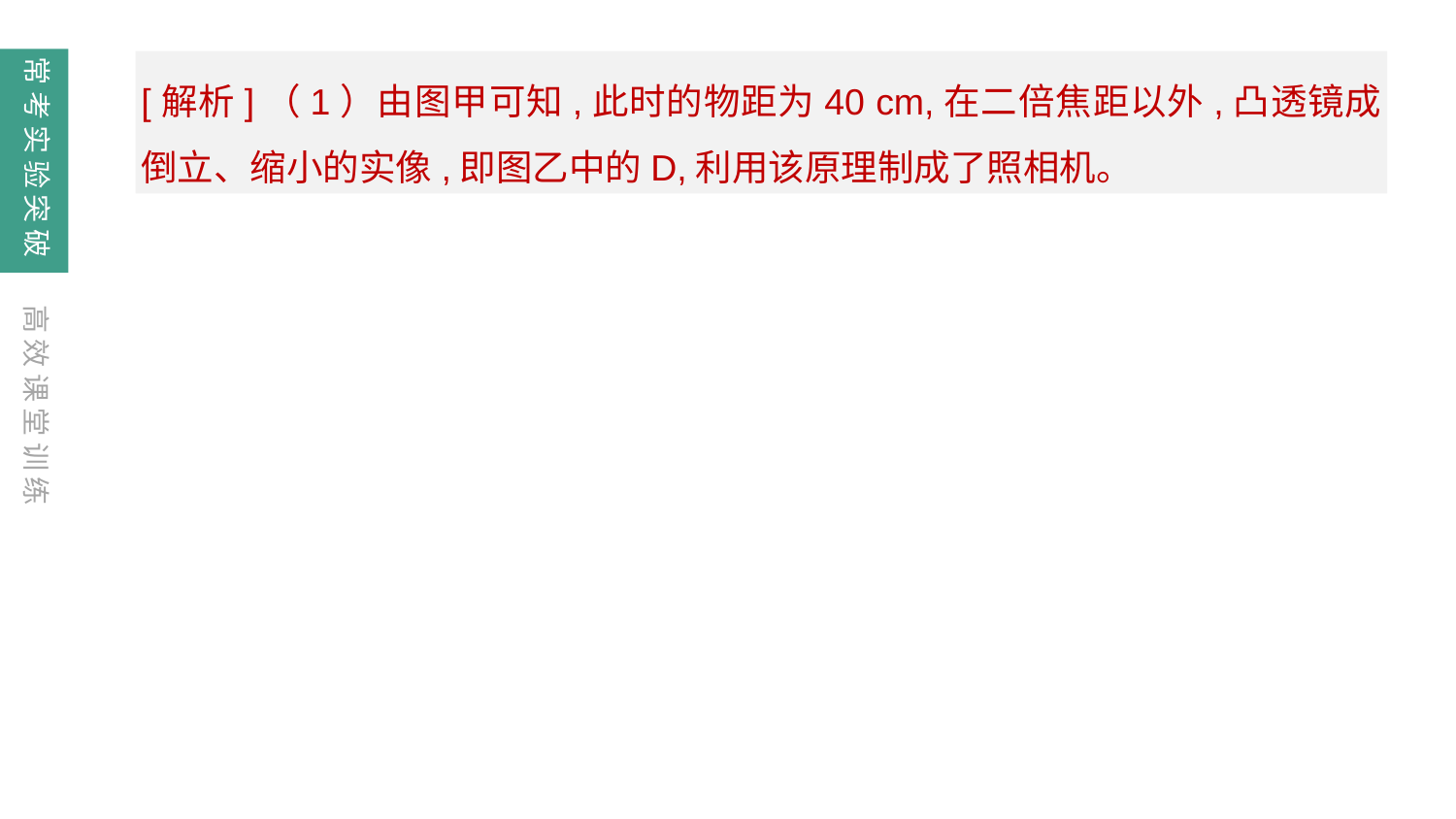

常考实验突破

[解析]（1）由图甲可知,此时的物距为40 cm,在二倍焦距以外,凸透镜成倒立、缩小的实像,即图乙中的D,利用该原理制成了照相机。
高效课堂训练